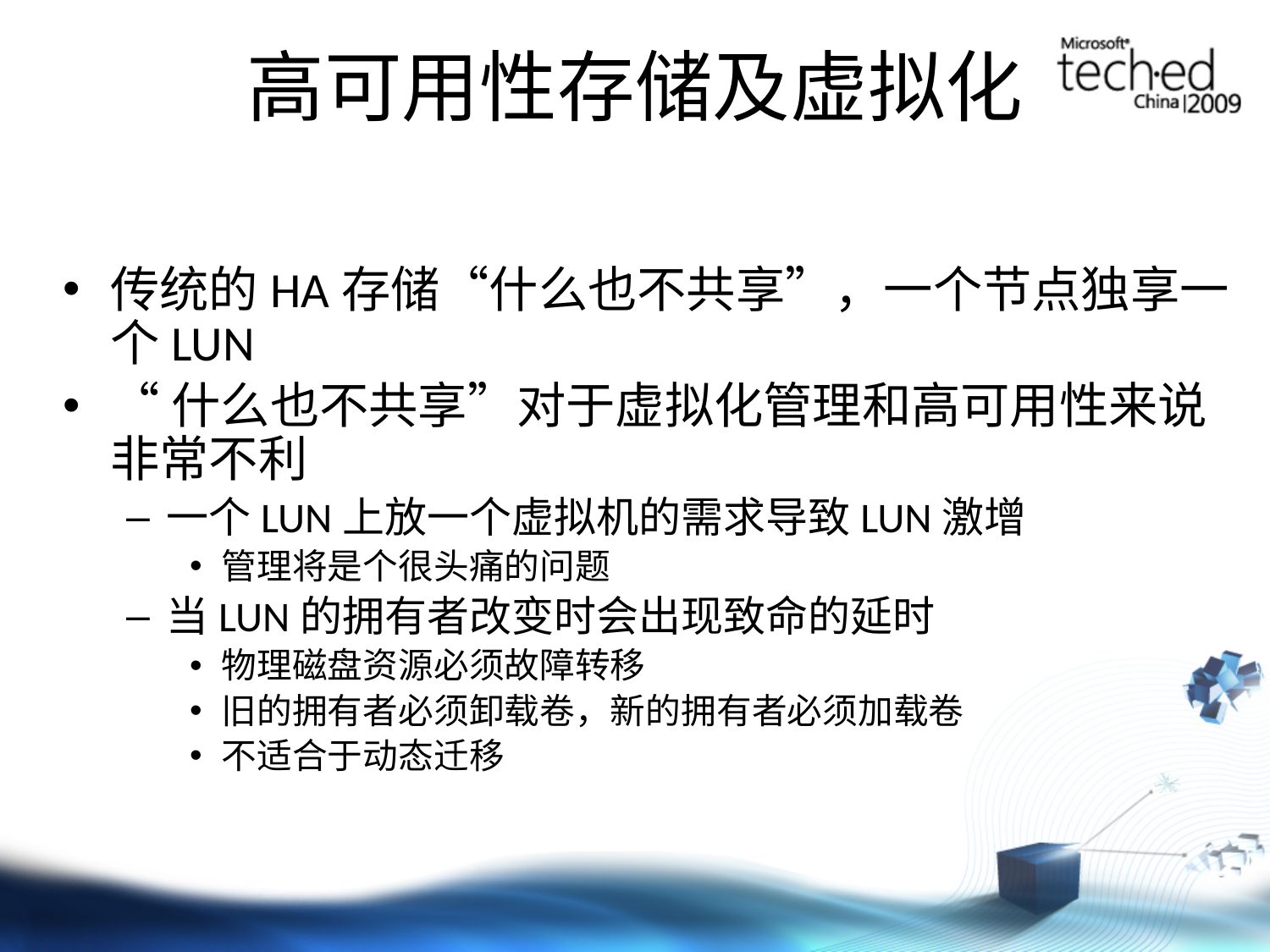

# 高可用性存储及虚拟化
传统的HA存储“什么也不共享”，一个节点独享一个LUN
“什么也不共享”对于虚拟化管理和高可用性来说非常不利
一个LUN上放一个虚拟机的需求导致LUN激增
管理将是个很头痛的问题
当LUN的拥有者改变时会出现致命的延时
物理磁盘资源必须故障转移
旧的拥有者必须卸载卷，新的拥有者必须加载卷
不适合于动态迁移